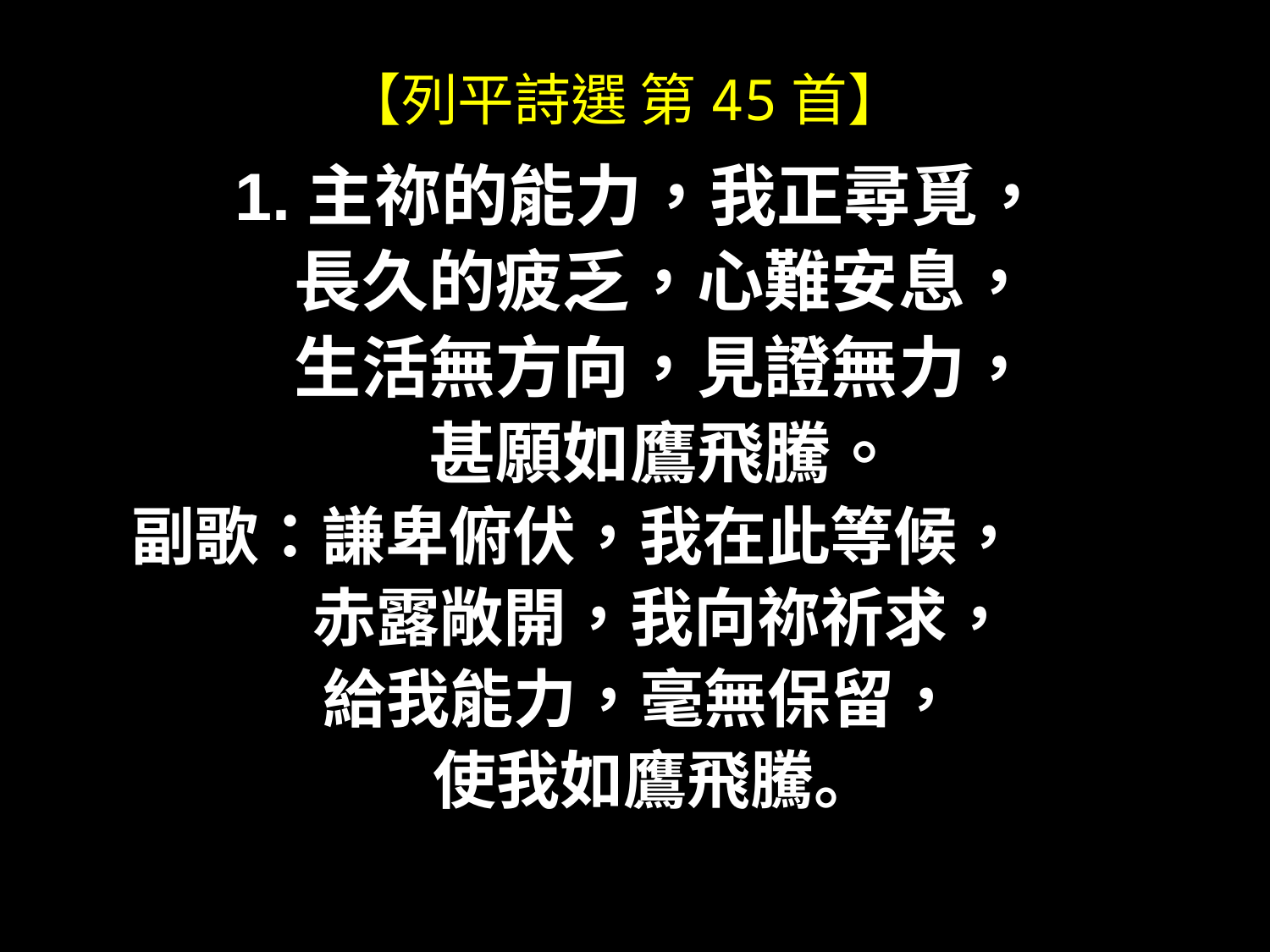

# 【列平詩選 第45首】
1.主祢的能力，我正尋覓，
  長久的疲乏，心難安息，
  生活無方向，見證無力，
  甚願如鷹飛騰。
     副歌：謙卑俯伏，我在此等候，
  赤露敞開，我向祢祈求，
給我能力，毫無保留，
 使我如鷹飛騰。